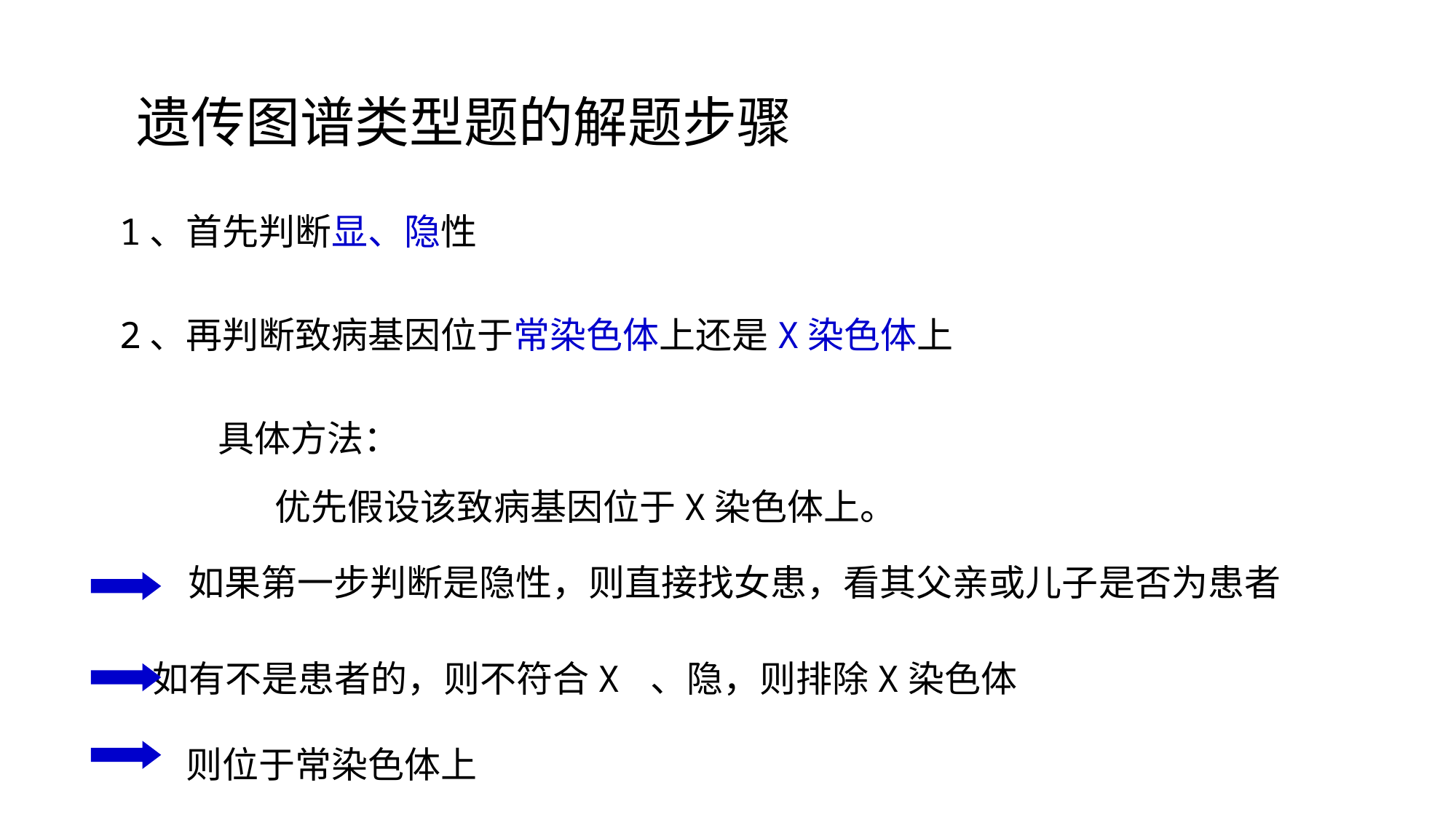

遗传图谱类型题的解题步骤
1、首先判断显、隐性
2、再判断致病基因位于常染色体上还是X染色体上
具体方法：
优先假设该致病基因位于X染色体上。
如果第一步判断是隐性，则直接找女患，看其父亲或儿子是否为患者

如有不是患者的，则不符合X 、隐，则排除X染色体

则位于常染色体上